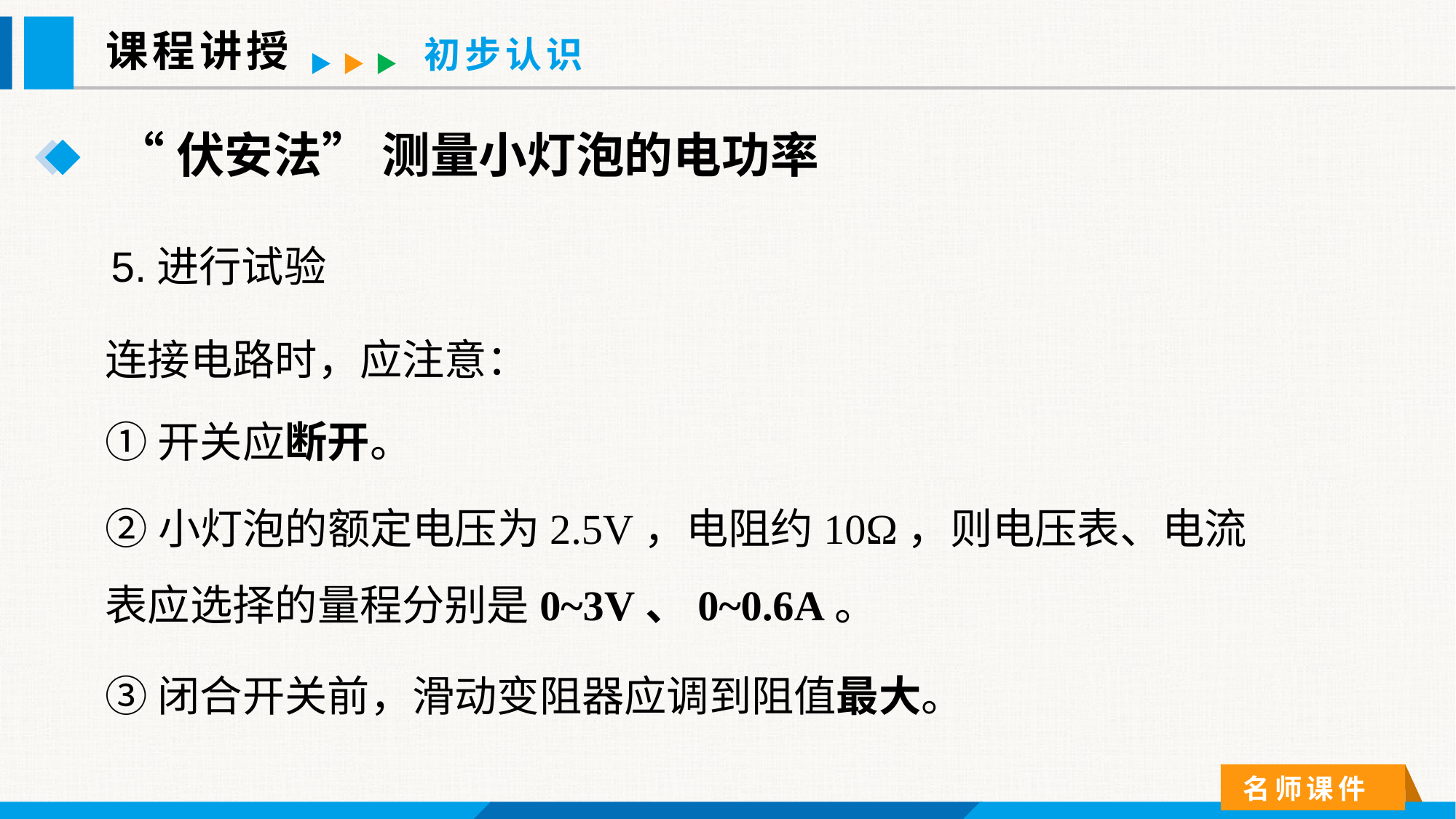

课程讲授
初步认识

“伏安法” 测量小灯泡的电功率

5.进行试验
连接电路时，应注意：
①开关应断开。
②小灯泡的额定电压为2.5V，电阻约10Ω，则电压表、电流表应选择的量程分别是0~3V、0~0.6A。
③闭合开关前，滑动变阻器应调到阻值最大。